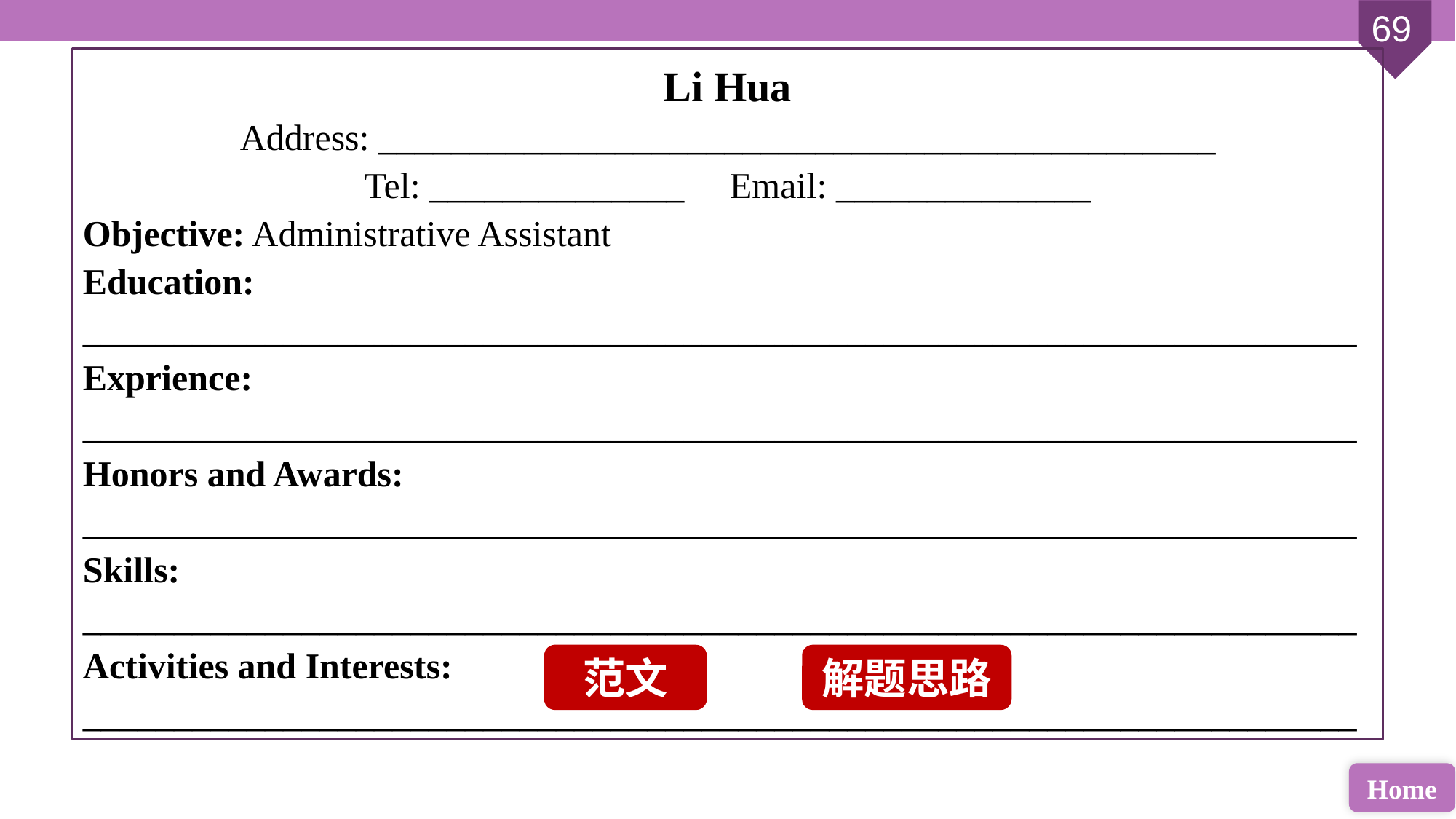

Li Hua
Address: ______________________________________________
Tel: ______________     Email: ______________
Objective: Administrative Assistant
Education:
______________________________________________________________________Exprience:
______________________________________________________________________Honors and Awards:
______________________________________________________________________
Skills:
______________________________________________________________________
Activities and Interests:
______________________________________________________________________
范文
解题思路